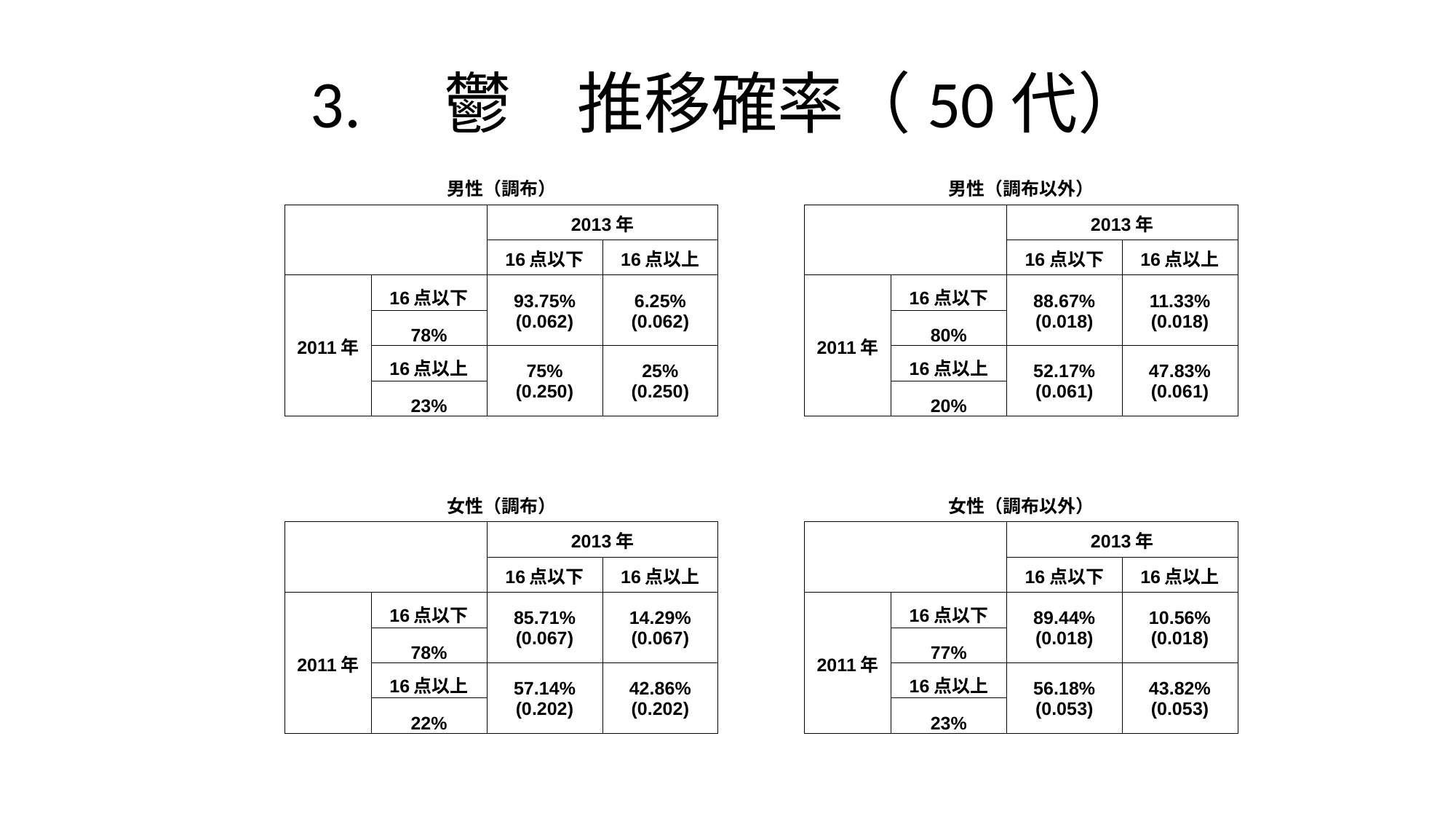

# 3.　鬱　推移確率（50代）
| 男性（調布） |  |  |  |  | 男性（調布以外） |  |  |  |
| --- | --- | --- | --- | --- | --- | --- | --- | --- |
|  |  | 2013年 |  |  |  |  | 2013年 |  |
|  |  | 16点以下 | 16点以上 |  |  |  | 16点以下 | 16点以上 |
| 2011年 | 16点以下 | 93.75% (0.062) | 6.25% (0.062) |  | 2011年 | 16点以下 | 88.67% (0.018) | 11.33% (0.018) |
|  | 78% |  |  |  |  | 80% |  |  |
|  | 16点以上 | 75% (0.250) | 25% (0.250) |  |  | 16点以上 | 52.17% (0.061) | 47.83% (0.061) |
|  | 23% |  |  |  |  | 20% |  |  |
|  |  |  |  |  |  |  |  |  |
|  |  |  |  |  |  |  |  |  |
| 女性（調布） |  |  |  |  | 女性（調布以外） |  |  |  |
|  |  | 2013年 |  |  |  |  | 2013年 |  |
|  |  | 16点以下 | 16点以上 |  |  |  | 16点以下 | 16点以上 |
| 2011年 | 16点以下 | 85.71% (0.067) | 14.29% (0.067) |  | 2011年 | 16点以下 | 89.44% (0.018) | 10.56% (0.018) |
|  | 78% |  |  |  |  | 77% |  |  |
|  | 16点以上 | 57.14% (0.202) | 42.86% (0.202) |  |  | 16点以上 | 56.18% (0.053) | 43.82% (0.053) |
|  | 22% |  |  |  |  | 23% |  |  |